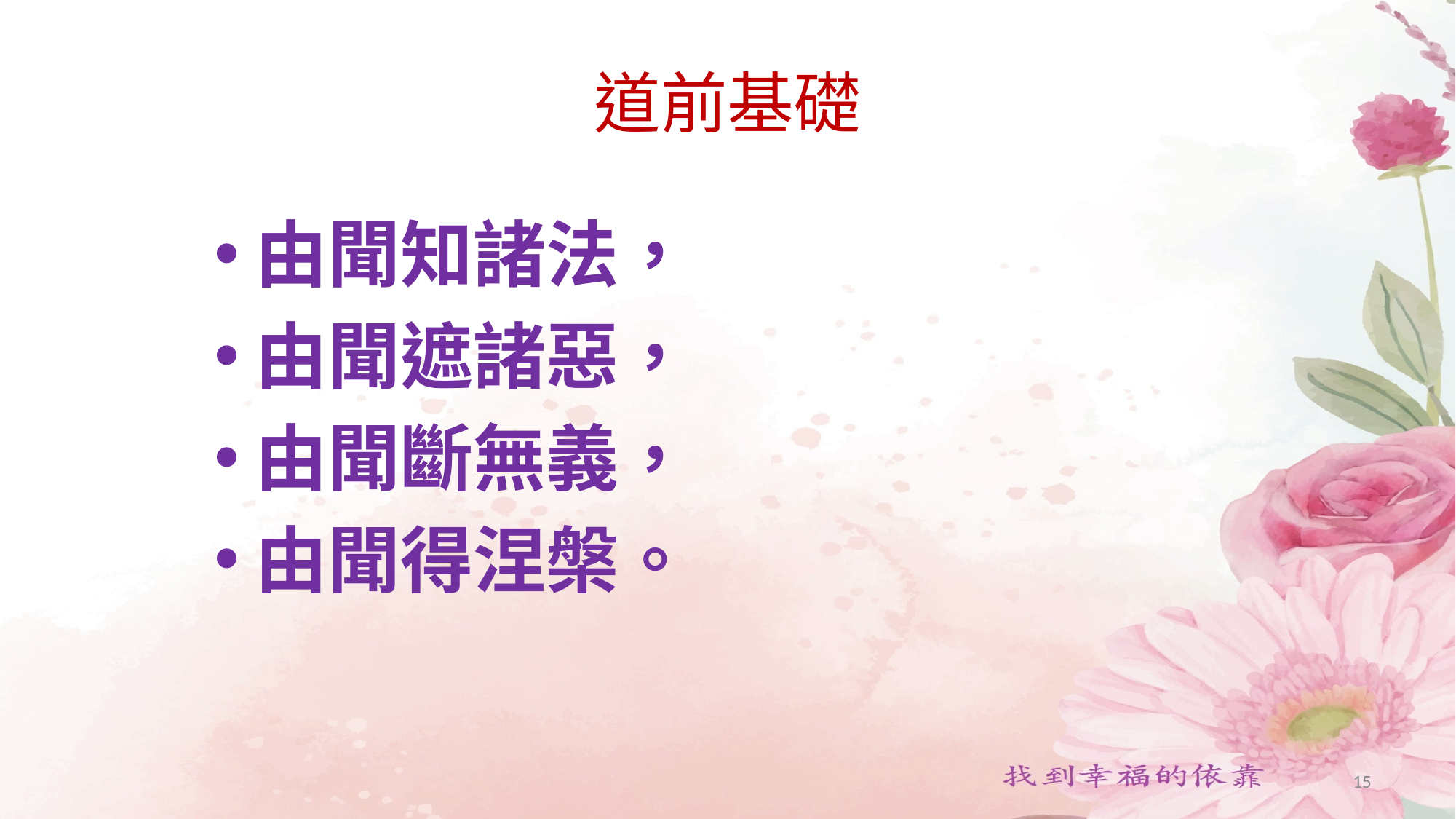

# 道前基礎
由聞知諸法，
由聞遮諸惡，
由聞斷無義，
由聞得涅槃。
15